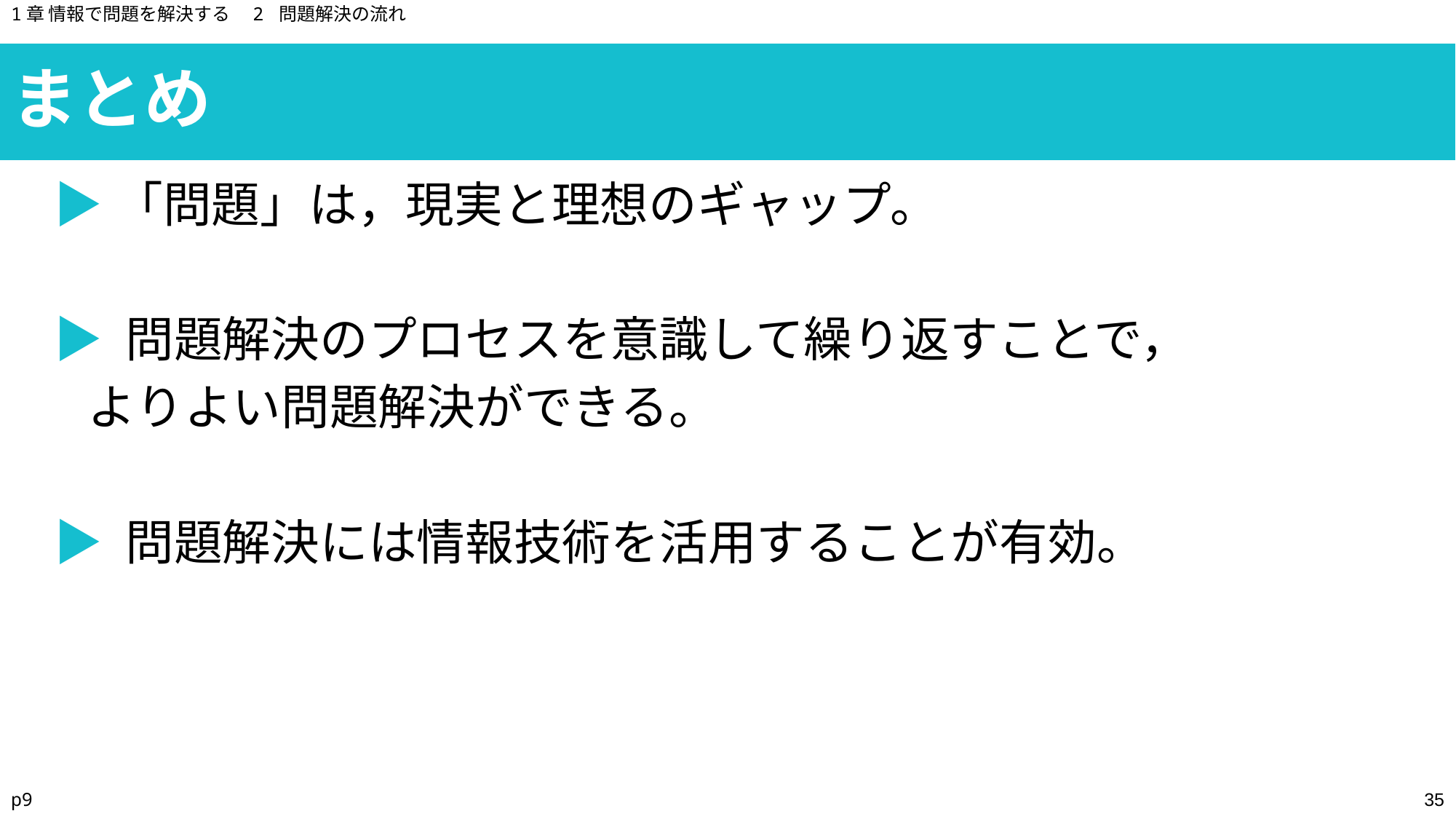

1章 情報で問題を解決する　2 問題解決の流れ
まとめ
▶「問題」は，現実と理想のギャップ。

▶ 問題解決のプロセスを意識して繰り返すことで，
  よりよい問題解決ができる。

▶ 問題解決には情報技術を活用することが有効。
35
p9